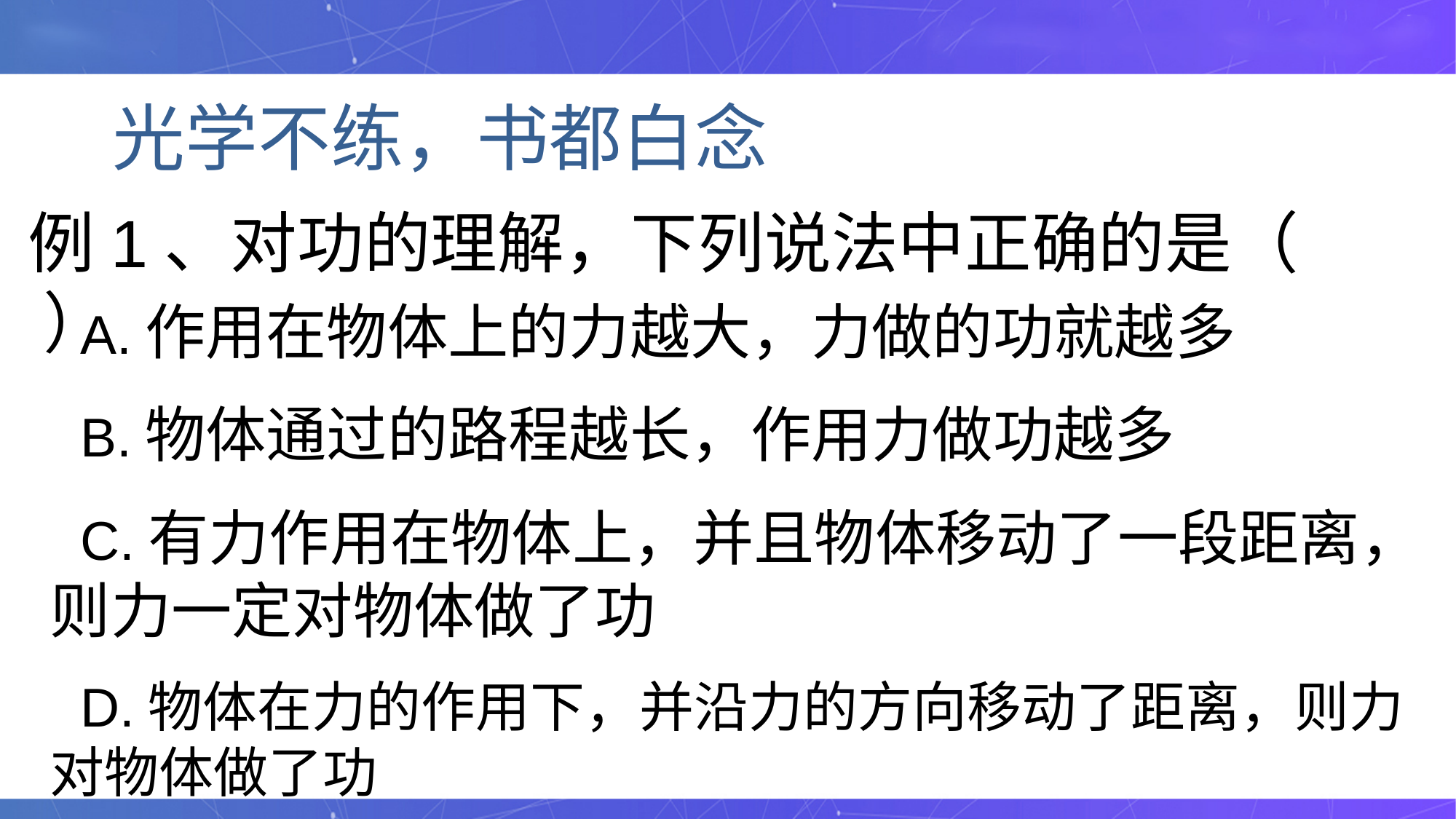

光学不练，书都白念

  A.作用在物体上的力越大，力做的功就越多
  B.物体通过的路程越长，作用力做功越多
  C.有力作用在物体上，并且物体移动了一段距离，则力一定对物体做了功
  D.物体在力的作用下，并沿力的方向移动了距离，则力对物体做了功
例1、对功的理解，下列说法中正确的是（  ）